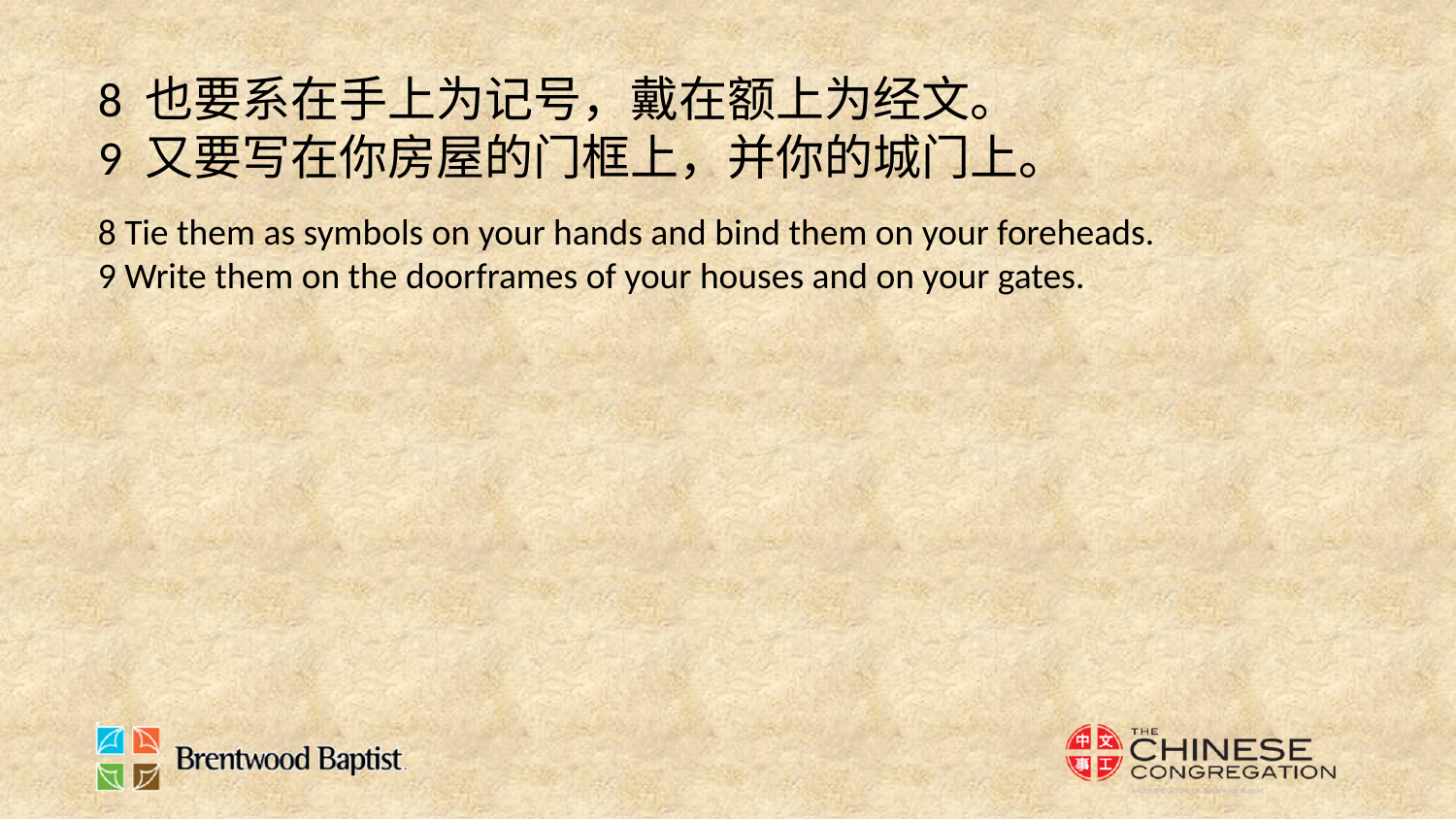

8 也要系在手上为记号，戴在额上为经文。
9 又要写在你房屋的门框上，并你的城门上。

8 Tie them as symbols on your hands and bind them on your foreheads.
9 Write them on the doorframes of your houses and on your gates.